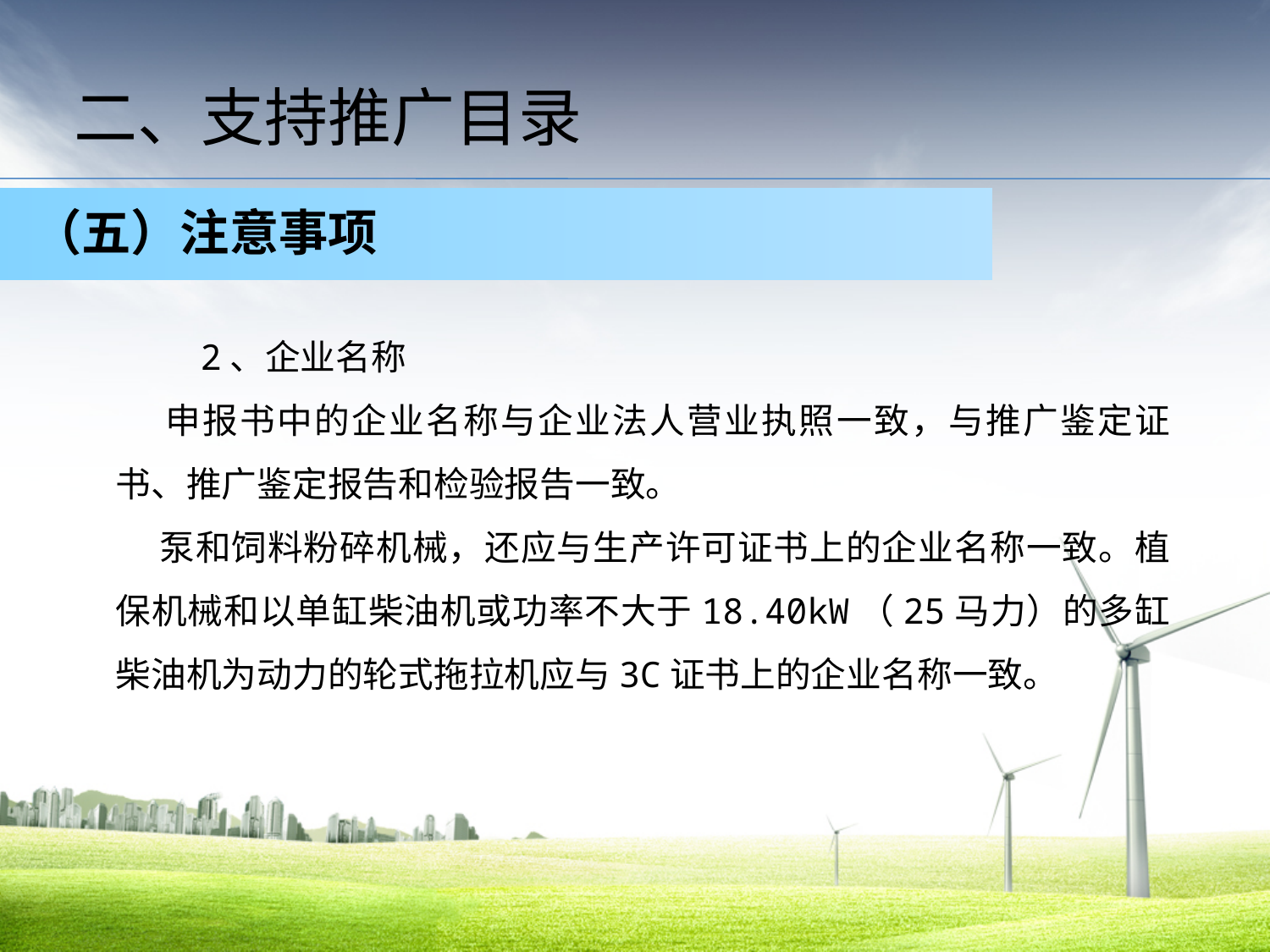

二、支持推广目录

（五）注意事项
    2、企业名称
    申报书中的企业名称与企业法人营业执照一致，与推广鉴定证书、推广鉴定报告和检验报告一致。
    泵和饲料粉碎机械，还应与生产许可证书上的企业名称一致。植保机械和以单缸柴油机或功率不大于18.40kW（25马力）的多缸柴油机为动力的轮式拖拉机应与3C证书上的企业名称一致。